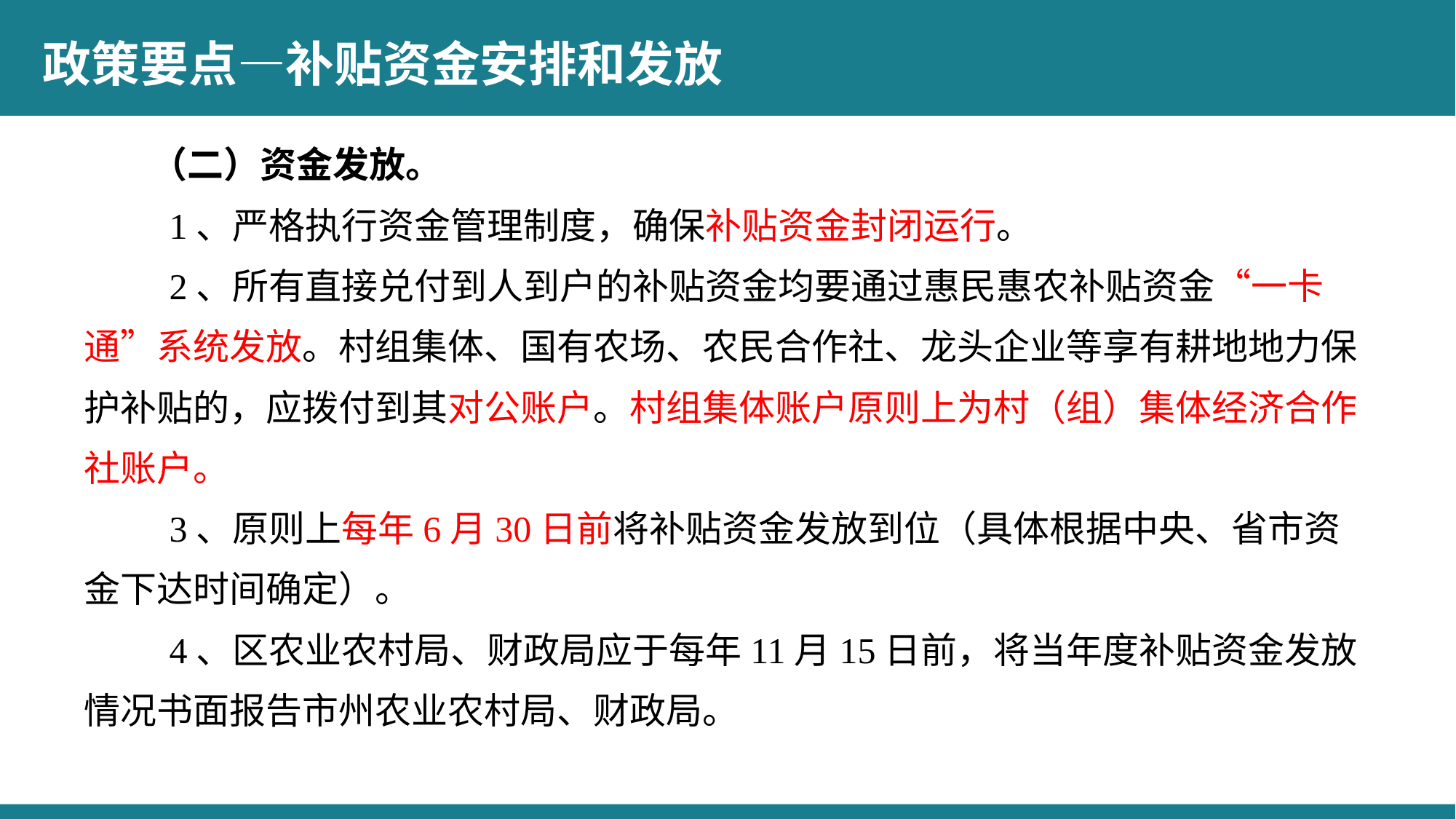

政策要点—补贴资金安排和发放

（二）资金发放。
  1、严格执行资金管理制度，确保补贴资金封闭运行。
  2、所有直接兑付到人到户的补贴资金均要通过惠民惠农补贴资金“一卡通”系统发放。村组集体、国有农场、农民合作社、龙头企业等享有耕地地力保护补贴的，应拨付到其对公账户。村组集体账户原则上为村（组）集体经济合作社账户。
  3、原则上每年6月30日前将补贴资金发放到位（具体根据中央、省市资金下达时间确定）。
  4、区农业农村局、财政局应于每年11月15日前，将当年度补贴资金发放情况书面报告市州农业农村局、财政局。